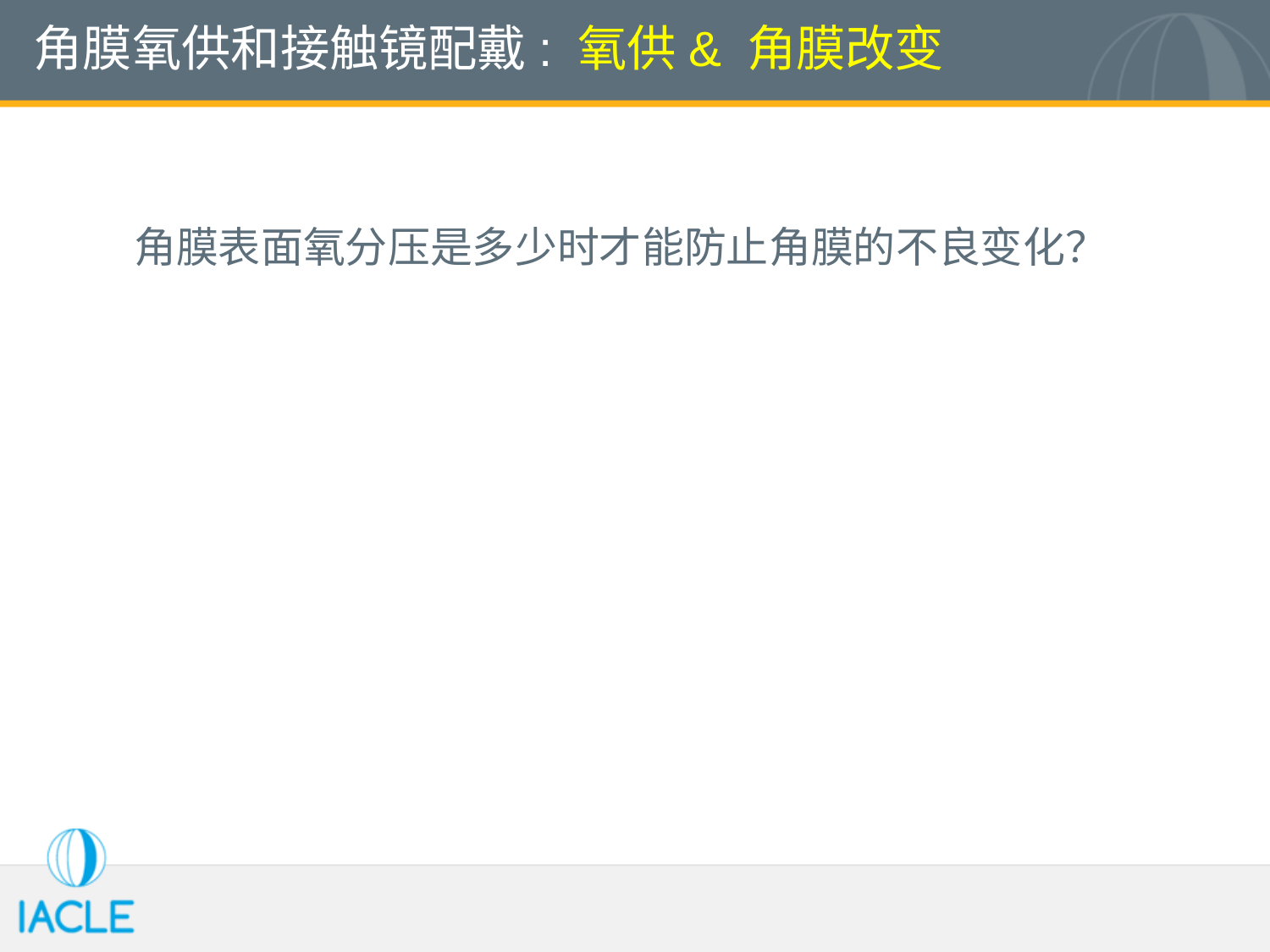

角膜氧供和接触镜配戴: 氧供& 角膜改变
	角膜表面氧分压是多少时才能防止角膜的不良变化？